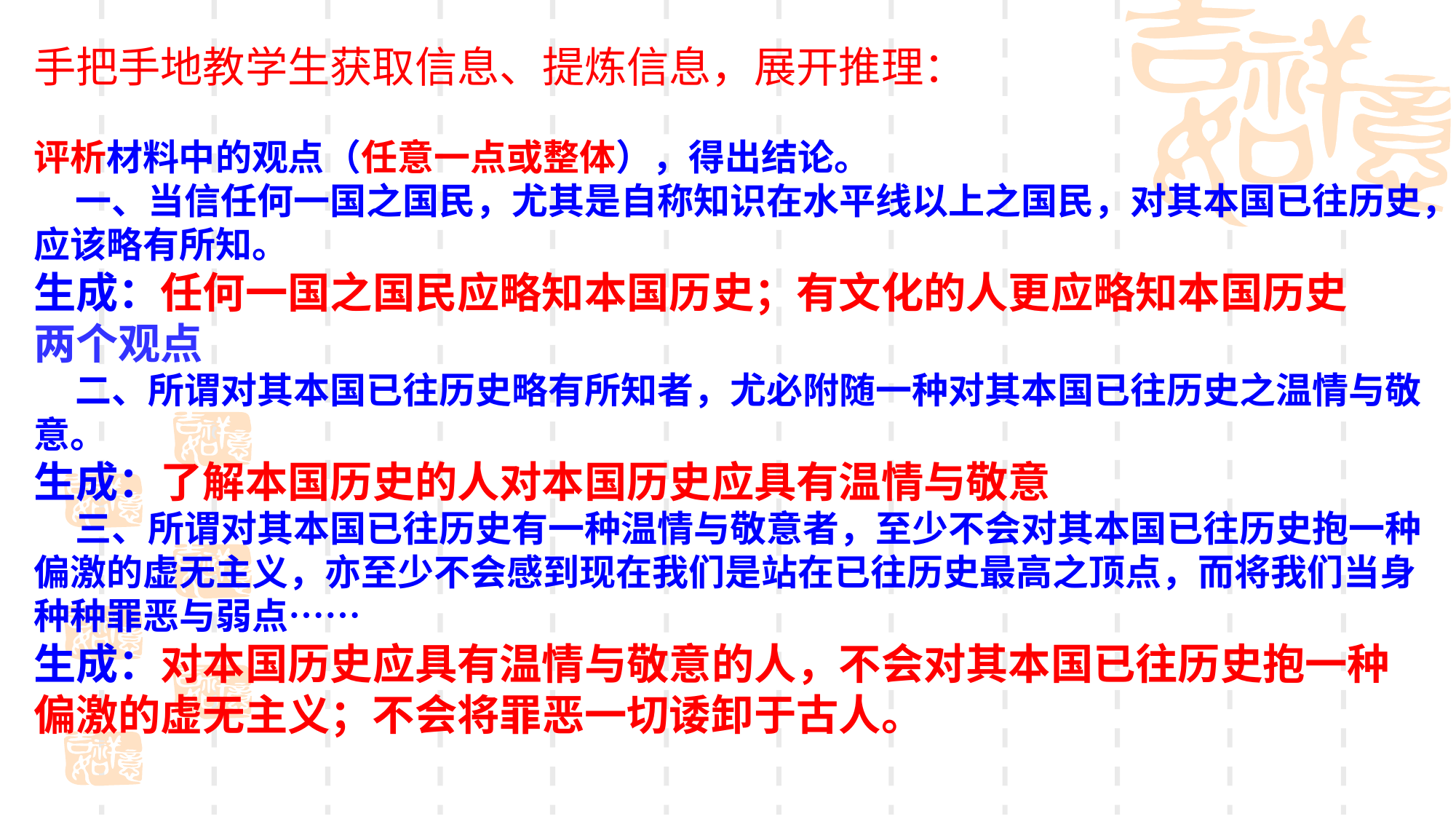

手把手地教学生获取信息、提炼信息，展开推理：

评析材料中的观点（任意一点或整体），得出结论。
    一、当信任何一国之国民，尤其是自称知识在水平线以上之国民，对其本国已往历史，应该略有所知。
生成：任何一国之国民应略知本国历史；有文化的人更应略知本国历史    两个观点
    二、所谓对其本国已往历史略有所知者，尤必附随一种对其本国已往历史之温情与敬意。
生成：了解本国历史的人对本国历史应具有温情与敬意
    三、所谓对其本国已往历史有一种温情与敬意者，至少不会对其本国已往历史抱一种偏激的虚无主义，亦至少不会感到现在我们是站在已往历史最高之顶点，而将我们当身种种罪恶与弱点……
生成：对本国历史应具有温情与敬意的人，不会对其本国已往历史抱一种偏激的虚无主义；不会将罪恶一切诿卸于古人。